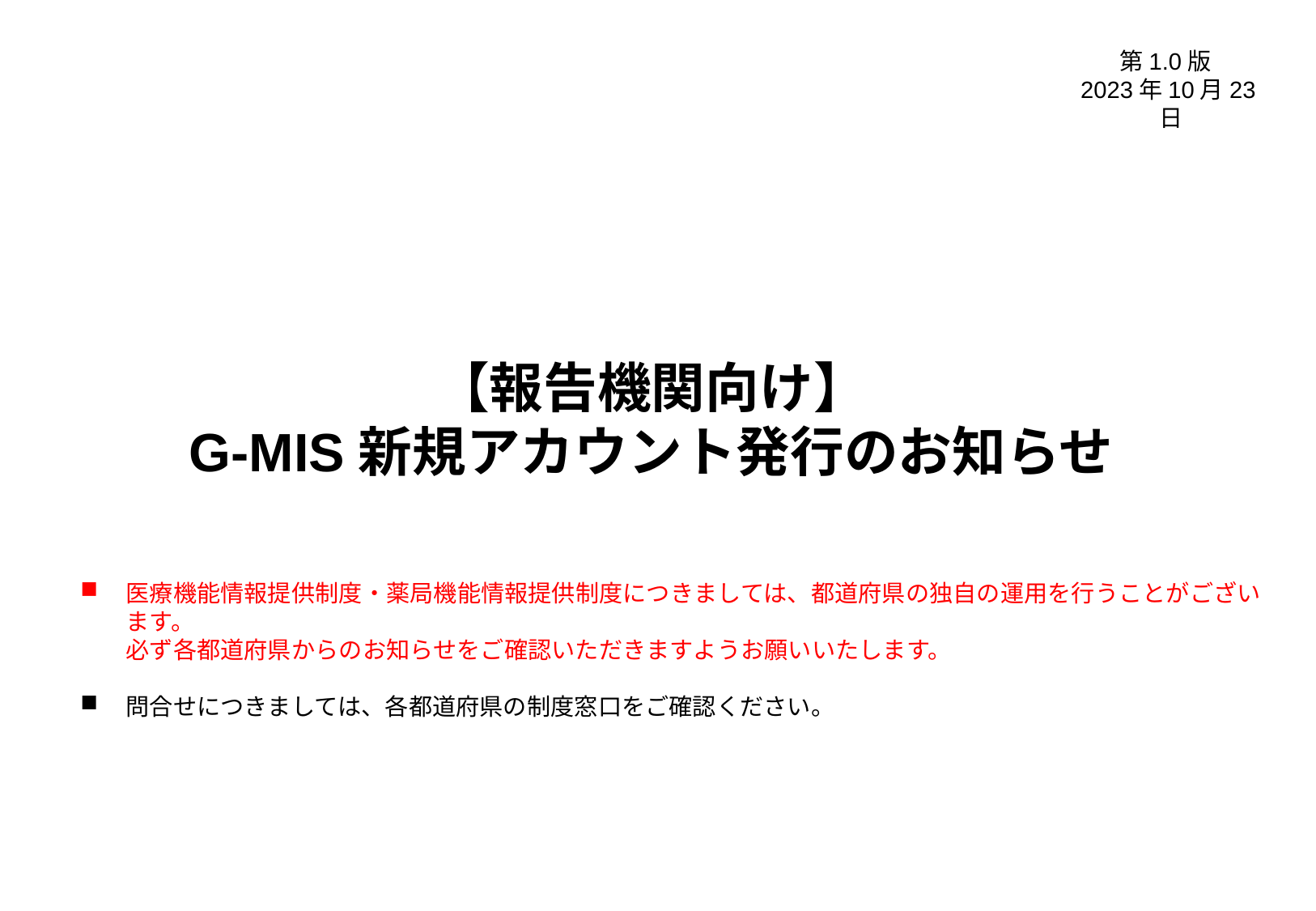

第1.0版
2023年10月23日
# 【報告機関向け】 G-MIS新規アカウント発行のお知らせ
医療機能情報提供制度・薬局機能情報提供制度につきましては、都道府県の独自の運用を行うことがございます。
必ず各都道府県からのお知らせをご確認いただきますようお願いいたします。
問合せにつきましては、各都道府県の制度窓口をご確認ください。